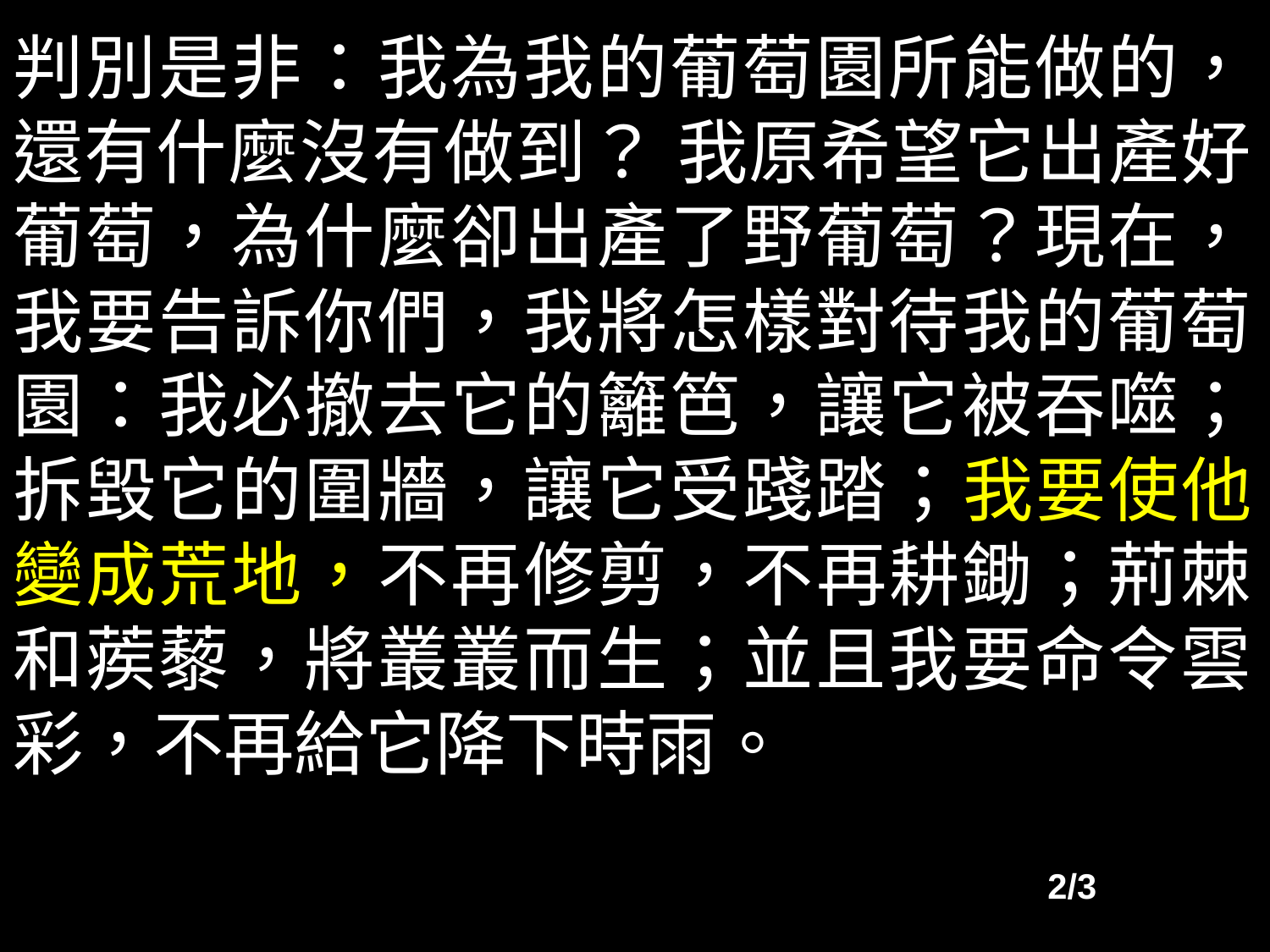

判別是非：我為我的葡萄園所能做的，還有什麼沒有做到？ 我原希望它出產好葡萄，為什麼卻出產了野葡萄？現在，我要告訴你們，我將怎樣對待我的葡萄園：我必撤去它的籬笆，讓它被吞噬；拆毀它的圍牆，讓它受踐踏；我要使他變成荒地，不再修剪，不再耕鋤；荊棘和蒺藜，將叢叢而生；並且我要命令雲彩，不再給它降下時雨。

2/3